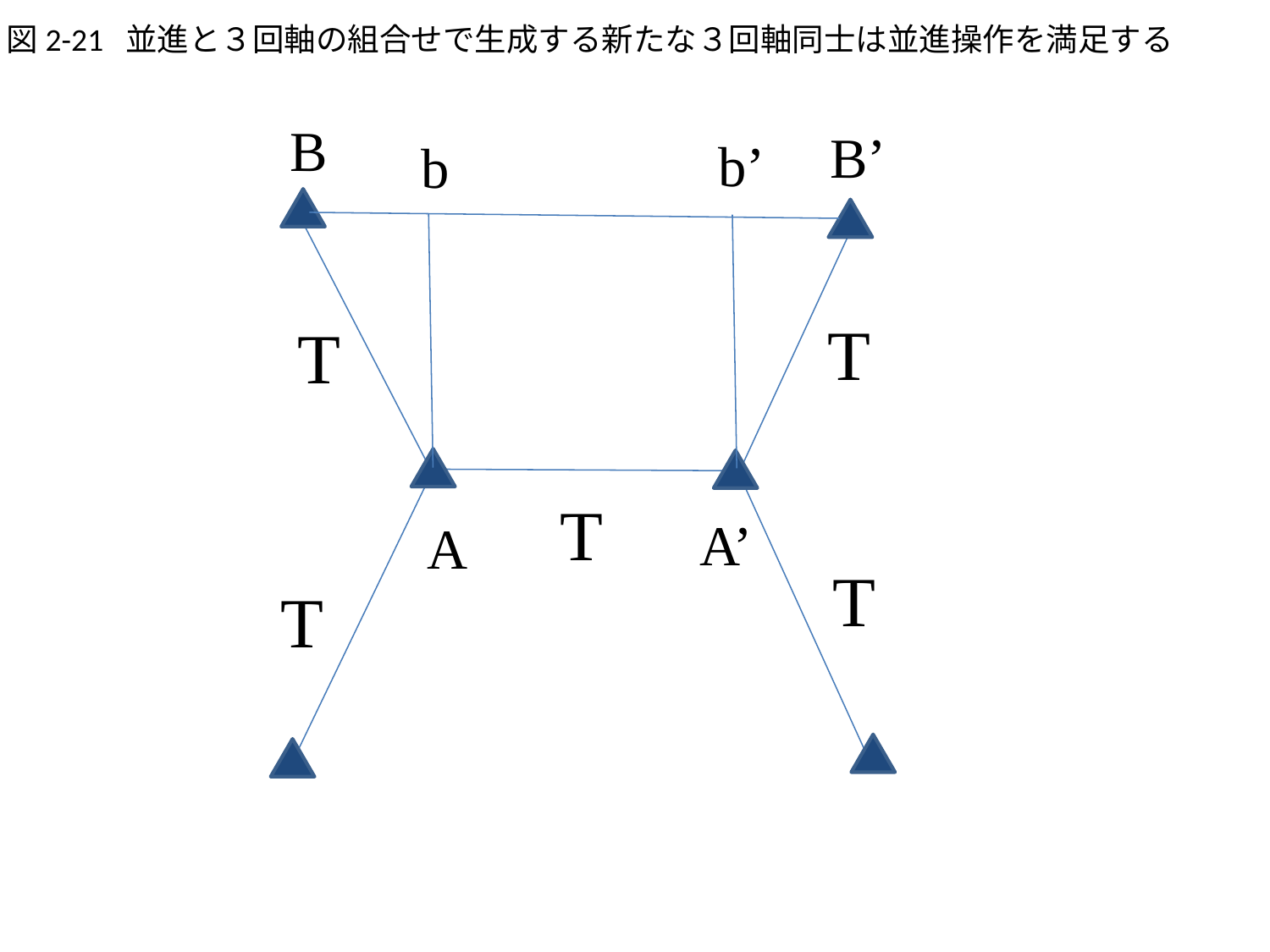

図2-21  並進と３回軸の組合せで生成する新たな３回軸同士は並進操作を満足する
B
B’
b’
b

T
T
T
A’
A
T
T